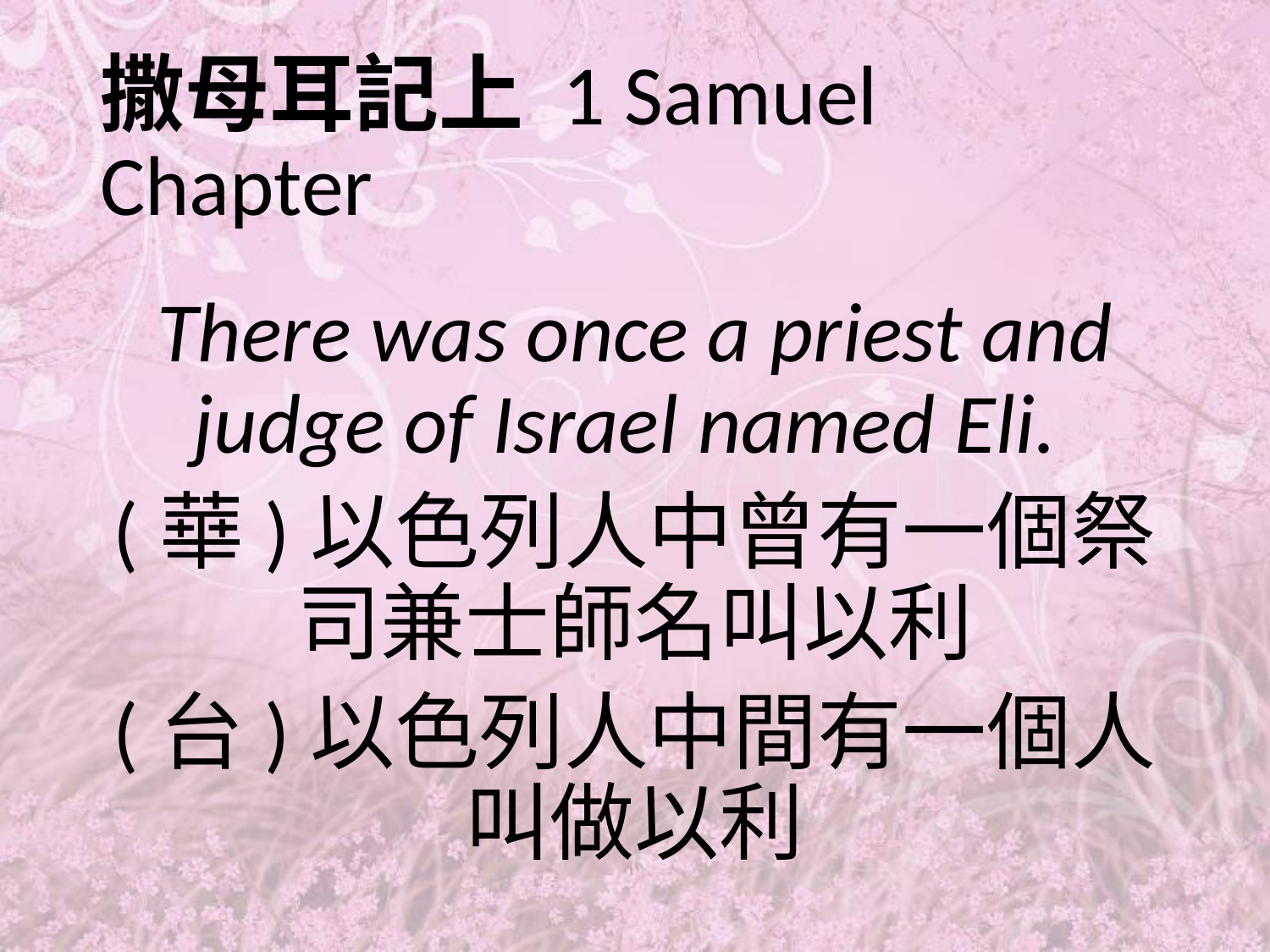

# 撒母耳記上 1 Samuel Chapter
There was once a priest and judge of Israel named Eli.
(華)以色列人中曾有一個祭司兼士師名叫以利
(台)以色列人中間有一個人叫做以利